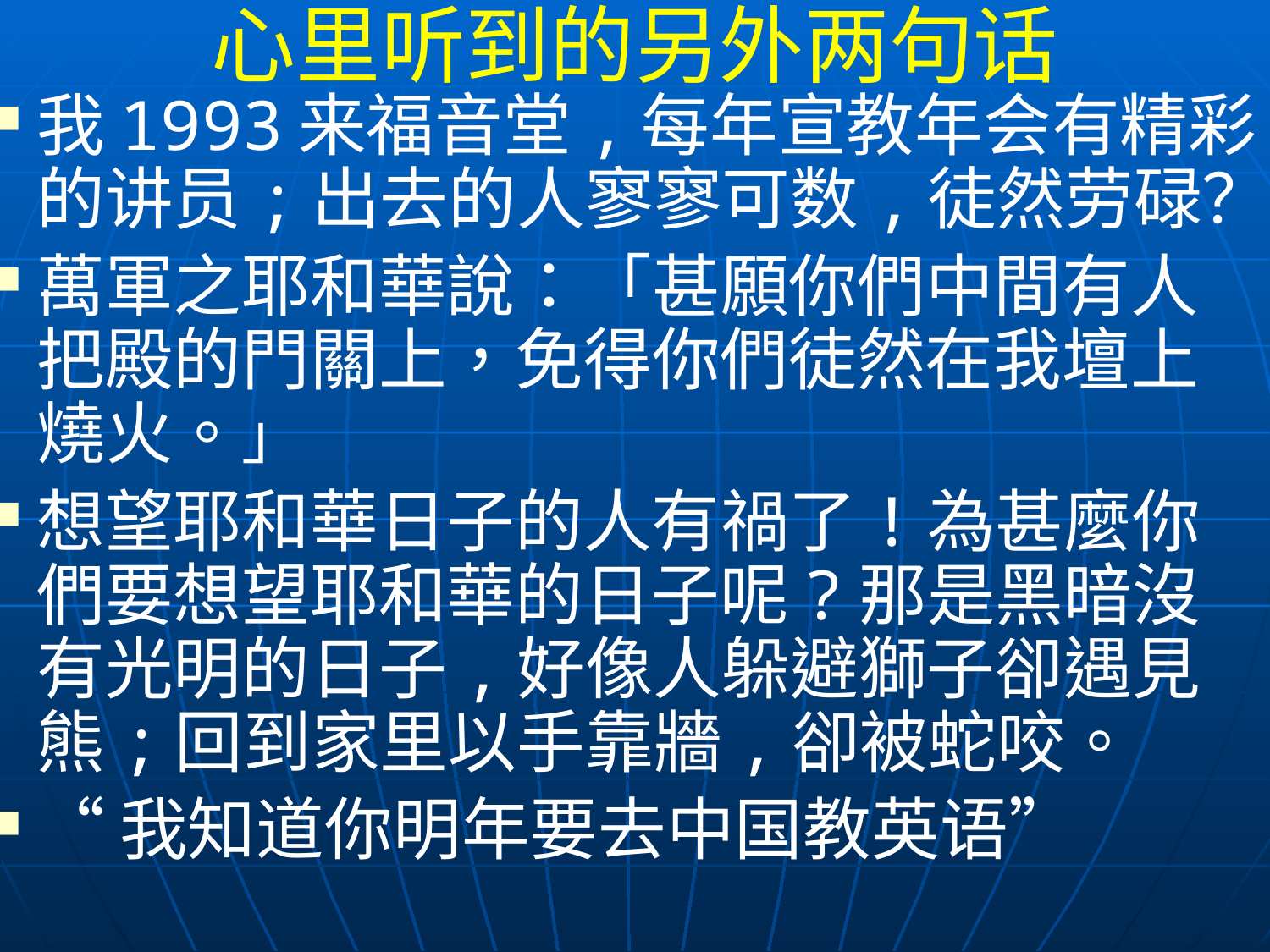

心里听到的另外两句话
我1993来福音堂,每年宣教年会有精彩的讲员;出去的人寥寥可数,徒然劳碌？
萬軍之耶和華說：「甚願你們中間有人把殿的門關上，免得你們徒然在我壇上燒火。」
想望耶和華日子的人有禍了!為甚麼你們要想望耶和華的日子呢?那是黑暗沒有光明的日子,好像人躲避獅子卻遇見熊;回到家里以手靠牆,卻被蛇咬。
“我知道你明年要去中国教英语”